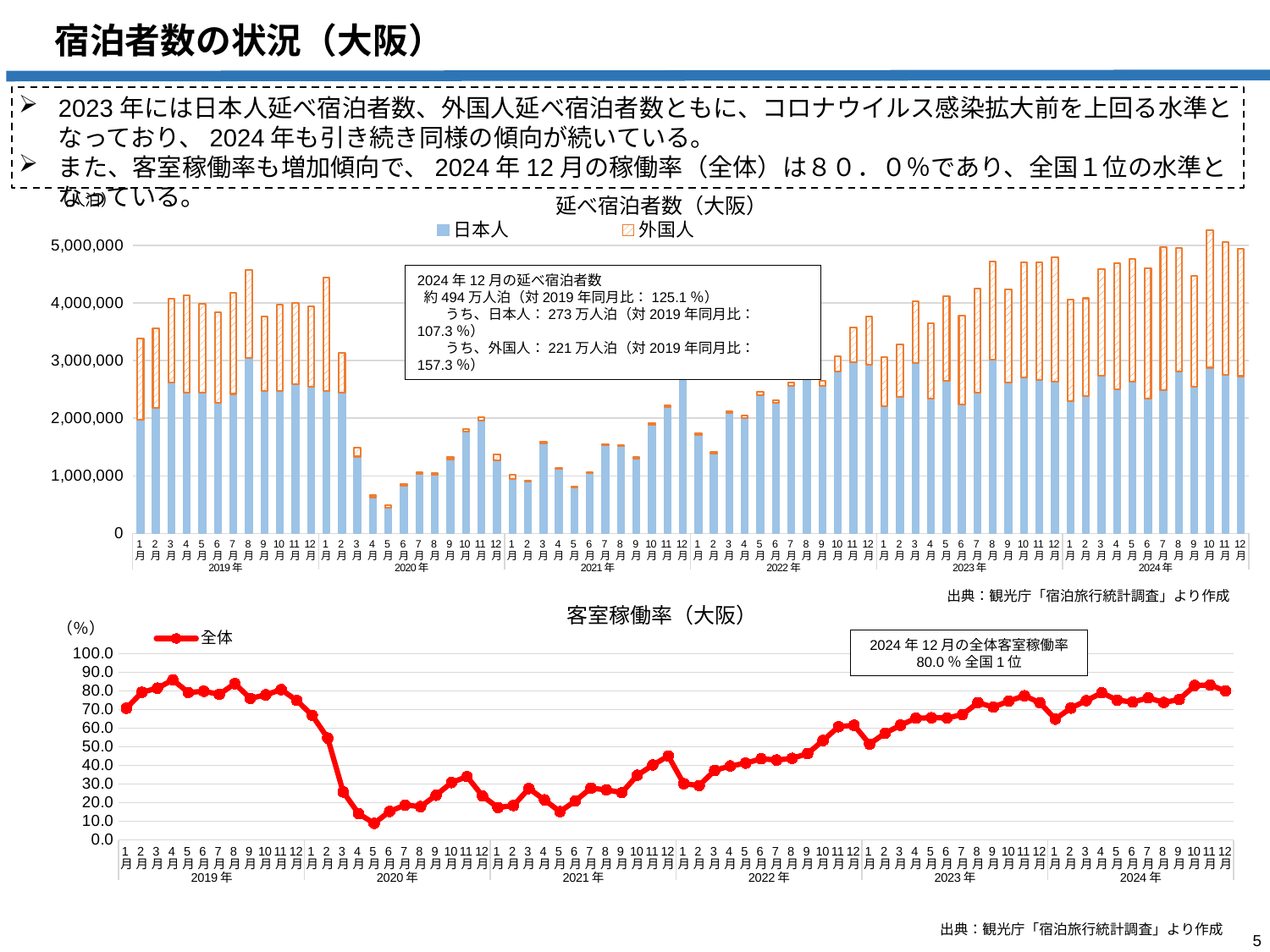

宿泊者数の状況（大阪）
2023年には日本人延べ宿泊者数、外国人延べ宿泊者数ともに、コロナウイルス感染拡大前を上回る水準となっており、2024年も引き続き同様の傾向が続いている。
また、客室稼働率も増加傾向で、2024年12月の稼働率（全体）は８０．０％であり、全国１位の水準となっている。

（人泊）
延べ宿泊者数（大阪）

### Chart

| Category | 日本人 | 外国人 |
|---|---|---|
| 1月 | 1979290.0 | 1411170.0 |
| 2月 | 2173350.0 | 1387100.0 |
| 3月 | 2627710.0 | 1449930.0 |
| 4月 | 2448460.0 | 1681340.0 |
| 5月 | 2446640.0 | 1538420.0 |
| 6月 | 2269140.0 | 1572720.0 |
| 7月 | 2422140.0 | 1759470.0 |
| 8月 | 3048850.0 | 1521170.0 |
| 9月 | 2476880.0 | 1291960.0 |
| 10月 | 2478760.0 | 1496590.0 |
| 11月 | 2585970.0 | 1411200.0 |
| 12月 | 2544150.0 | 1405110.0 |
| 1月 | 2476650.0 | 1966700.0 |
| 2月 | 2445750.0 | 685300.0 |
| 3月 | 1334720.0 | 159200.0 |
| 4月 | 629950.0 | 42200.0 |
| 5月 | 451130.0 | 33160.0 |
| 6月 | 823900.0 | 30950.0 |
| 7月 | 1030290.0 | 29190.0 |
| 8月 | 1017100.0 | 30940.0 |
| 9月 | 1291610.0 | 33070.0 |
| 10月 | 1767950.0 | 41510.0 |
| 11月 | 1953460.0 | 69120.0 |
| 12月 | 1269750.0 | 103410.0 |
| 1月 | 949350.0 | 69730.0 |
| 2月 | 903560.0 | 18250.0 |
| 3月 | 1566720.0 | 20150.0 |
| 4月 | 1117010.0 | 18260.0 |
| 5月 | 795580.0 | 21270.0 |
| 6月 | 1044640.0 | 17910.0 |
| 7月 | 1533900.0 | 19760.0 |
| 8月 | 1514110.0 | 20450.0 |
| 9月 | 1303250.0 | 25010.0 |
| 10月 | 1890520.0 | 25040.0 |
| 11月 | 2189340.0 | 32400.0 |
| 12月 | 2731370.0 | 31160.0 |
| 1月 | 1712170.0 | 24610.0 |
| 2月 | 1391590.0 | 23140.0 |
| 3月 | 2085400.0 | 32770.0 |
| 4月 | 2005600.0 | 41310.0 |
| 5月 | 2401280.0 | 56770.0 |
| 6月 | 2264810.0 | 42090.0 |
| 7月 | 2569540.0 | 55550.0 |
| 8月 | 2682020.0 | 60970.0 |
| 9月 | 2562350.0 | 86590.0 |
| 10月 | 2808620.0 | 273090.0 |
| 11月 | 2979480.0 | 599400.0 |
| 12月 | 2929930.0 | 833410.0 |
| 1月 | 2210520.0 | 846840.0 |
| 2月 | 2374960.0 | 911430.0 |
| 3月 | 2960440.0 | 1074960.0 |
| 4月 | 2340470.0 | 1305630.0 |
| 5月 | 2649730.0 | 1470150.0 |
| 6月 | 2235950.0 | 1542410.0 |
| 7月 | 2443480.0 | 1812690.0 |
| 8月 | 3023730.0 | 1704020.0 |
| 9月 | 2620050.0 | 1615710.0 |
| 10月 | 2706930.0 | 2001520.0 |
| 11月 | 2665730.0 | 2040800.0 |
| 12月 | 2637720.0 | 2154690.0 |
| 1月 | 2299110.0 | 1755320.0 |
| 2月 | 2384120.0 | 1698590.0 |
| 3月 | 2735290.0 | 1857890.0 |
| 4月 | 2504320.0 | 2187830.0 |
| 5月 | 2641480.0 | 2125570.0 |
| 6月 | 2343680.0 | 2263610.0 |
| 7月 | 2484290.0 | 2488260.0 |
| 8月 | 2812380.0 | 2144640.0 |
| 9月 | 2550300.0 | 1924660.0 |
| 10月 | 2878660.0 | 2380700.0 |
| 11月 | 2754750.0 | 2299000.0 |
| 12月 | 2730930.0 | 2209920.0 |
2024年12月の延べ宿泊者数
 約494万人泊（対2019年同月比：125.1％）
　　うち、日本人：273万人泊（対2019年同月比：107.3％）
　　うち、外国人：221万人泊（対2019年同月比：157.3％）
出典：観光庁「宿泊旅行統計調査」より作成
客室稼働率（大阪）
（％）

### Chart

| Category | 全体 |
|---|---|
| 1月 | 70.7 |
| 2月 | 79.3 |
| 3月 | 81.5 |
| 4月 | 85.9 |
| 5月 | 79.2 |
| 6月 | 79.8 |
| 7月 | 78.2 |
| 8月 | 83.9 |
| 9月 | 76.0 |
| 10月 | 77.9 |
| 11月 | 80.7 |
| 12月 | 74.9 |
| 1月 | 66.9 |
| 2月 | 54.7 |
| 3月 | 25.8 |
| 4月 | 14.1 |
| 5月 | 8.9 |
| 6月 | 15.3 |
| 7月 | 18.7 |
| 8月 | 17.9 |
| 9月 | 24.0 |
| 10月 | 30.8 |
| 11月 | 34.0 |
| 12月 | 23.6 |
| 1月 | 17.4 |
| 2月 | 18.5 |
| 3月 | 27.6 |
| 4月 | 21.5 |
| 5月 | 15.2 |
| 6月 | 21.0 |
| 7月 | 27.8 |
| 8月 | 26.9 |
| 9月 | 25.4 |
| 10月 | 34.7 |
| 11月 | 40.2 |
| 12月 | 45.1 |
| 1月 | 30.2 |
| 2月 | 29.2 |
| 3月 | 37.3 |
| 4月 | 39.7 |
| 5月 | 41.2 |
| 6月 | 43.6 |
| 7月 | 42.9 |
| 8月 | 43.8 |
| 9月 | 46.4 |
| 10月 | 53.4 |
| 11月 | 60.8 |
| 12月 | 61.6 |
| 1月 | 51.5 |
| 2月 | 57.3 |
| 3月 | 61.6 |
| 4月 | 65.4 |
| 5月 | 65.6 |
| 6月 | 65.5 |
| 7月 | 67.3 |
| 8月 | 73.7 |
| 9月 | 71.3 |
| 10月 | 74.6 |
| 11月 | 77.4 |
| 12月 | 73.7 |
| 1月 | 64.9 |
| 2月 | 70.8 |
| 3月 | 74.8 |
| 4月 | 79.0 |
| 5月 | 75.1 |
| 6月 | 74.0 |
| 7月 | 76.3 |
| 8月 | 73.8 |
| 9月 | 75.4 |
| 10月 | 82.9 |
| 11月 | 83.2 |
| 12月 | 80.0 |
2024年12月の全体客室稼働率
80.0％ 全国1位
出典：観光庁「宿泊旅行統計調査」より作成
5